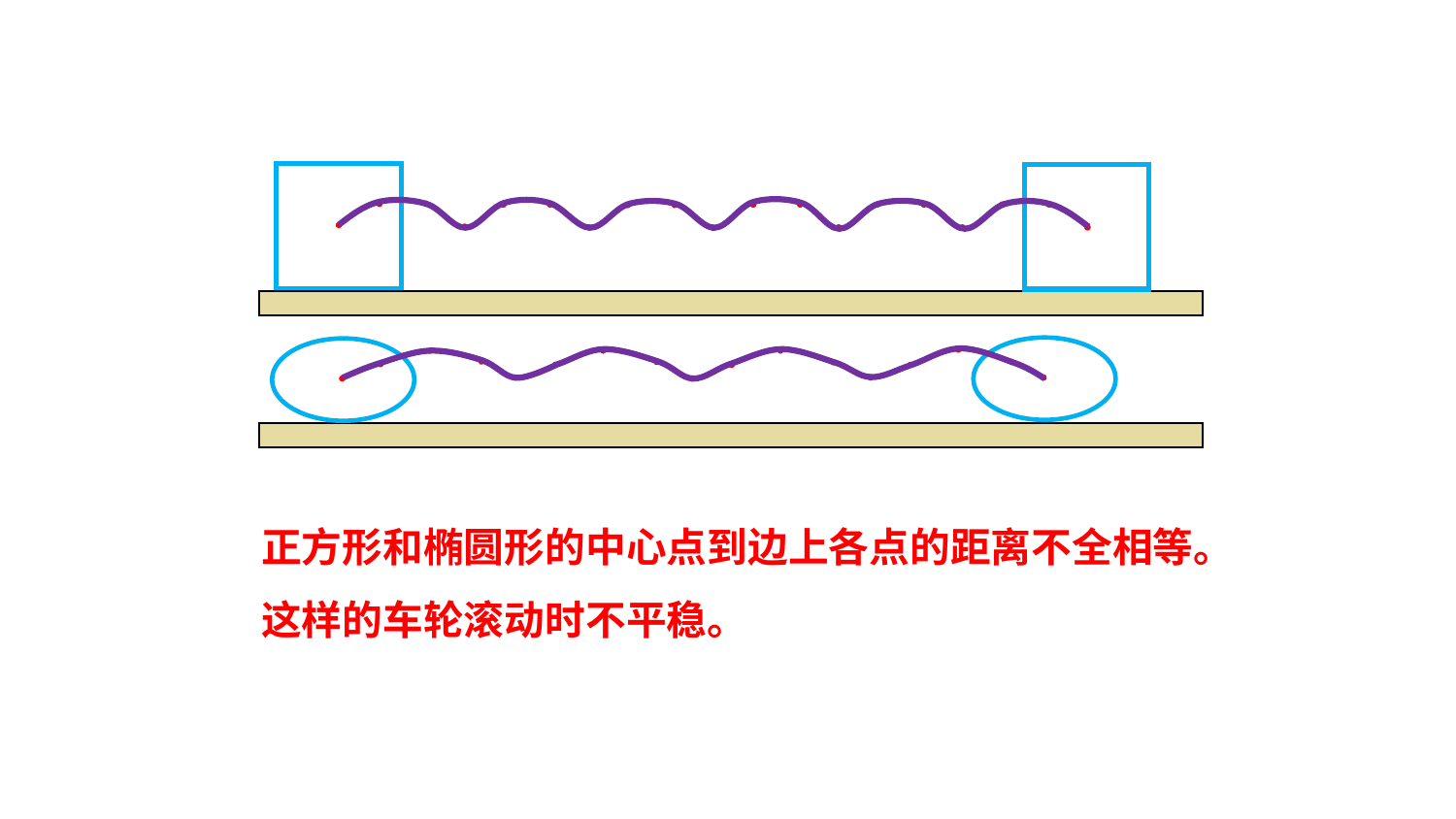

正方形和椭圆形的中心点到边上各点的距离不全相等。
这样的车轮滚动时不平稳。